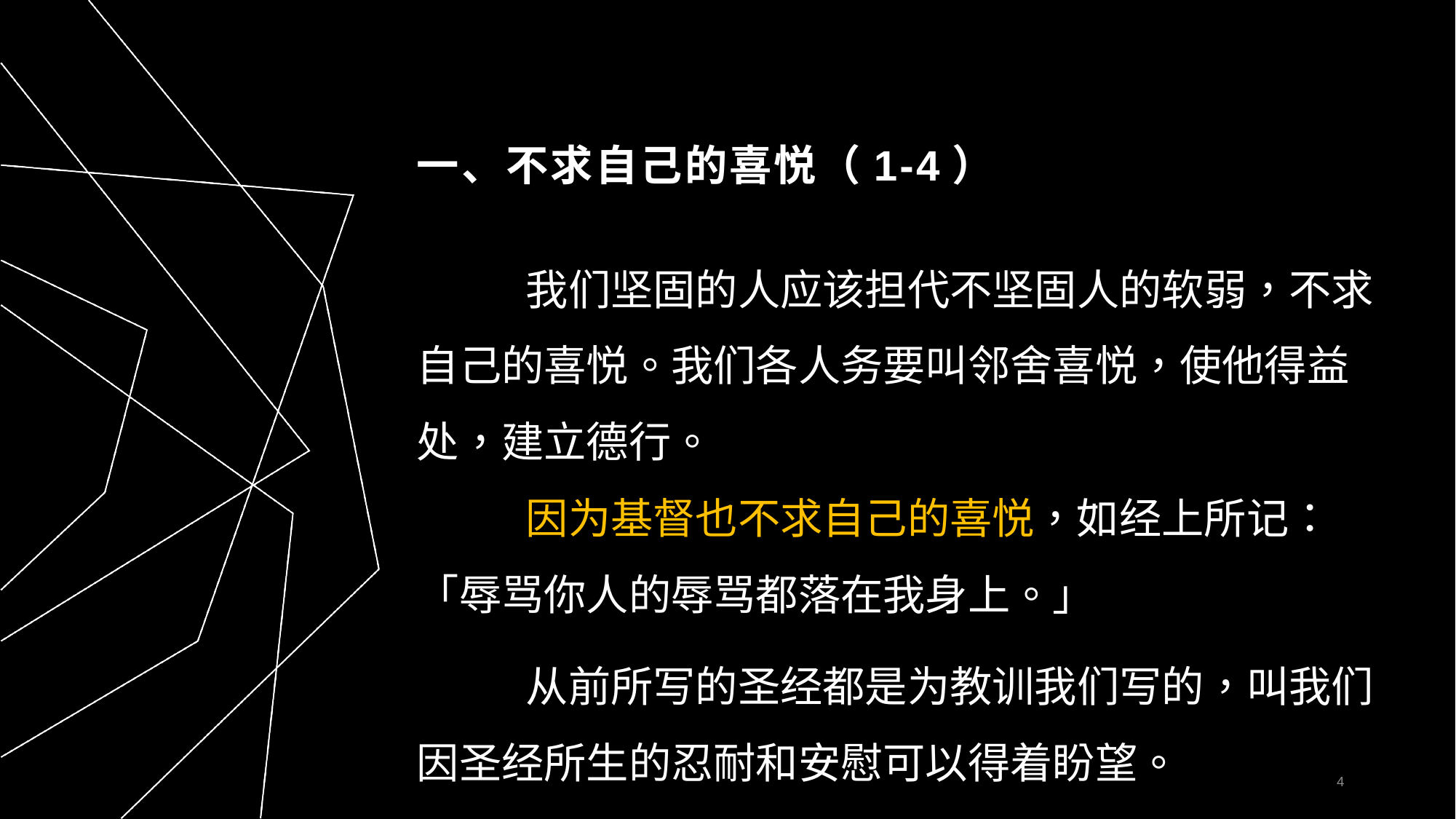

# 一、不求自己的喜悦（1-4）
	我们坚固的人应该担代不坚固人的软弱，不求自己的喜悦。我们各人务要叫邻舍喜悦，使他得益处，建立德行。
	因为基督也不求自己的喜悦，如经上所记：「辱骂你人的辱骂都落在我身上。」
	从前所写的圣经都是为教训我们写的，叫我们因圣经所生的忍耐和安慰可以得着盼望。
4